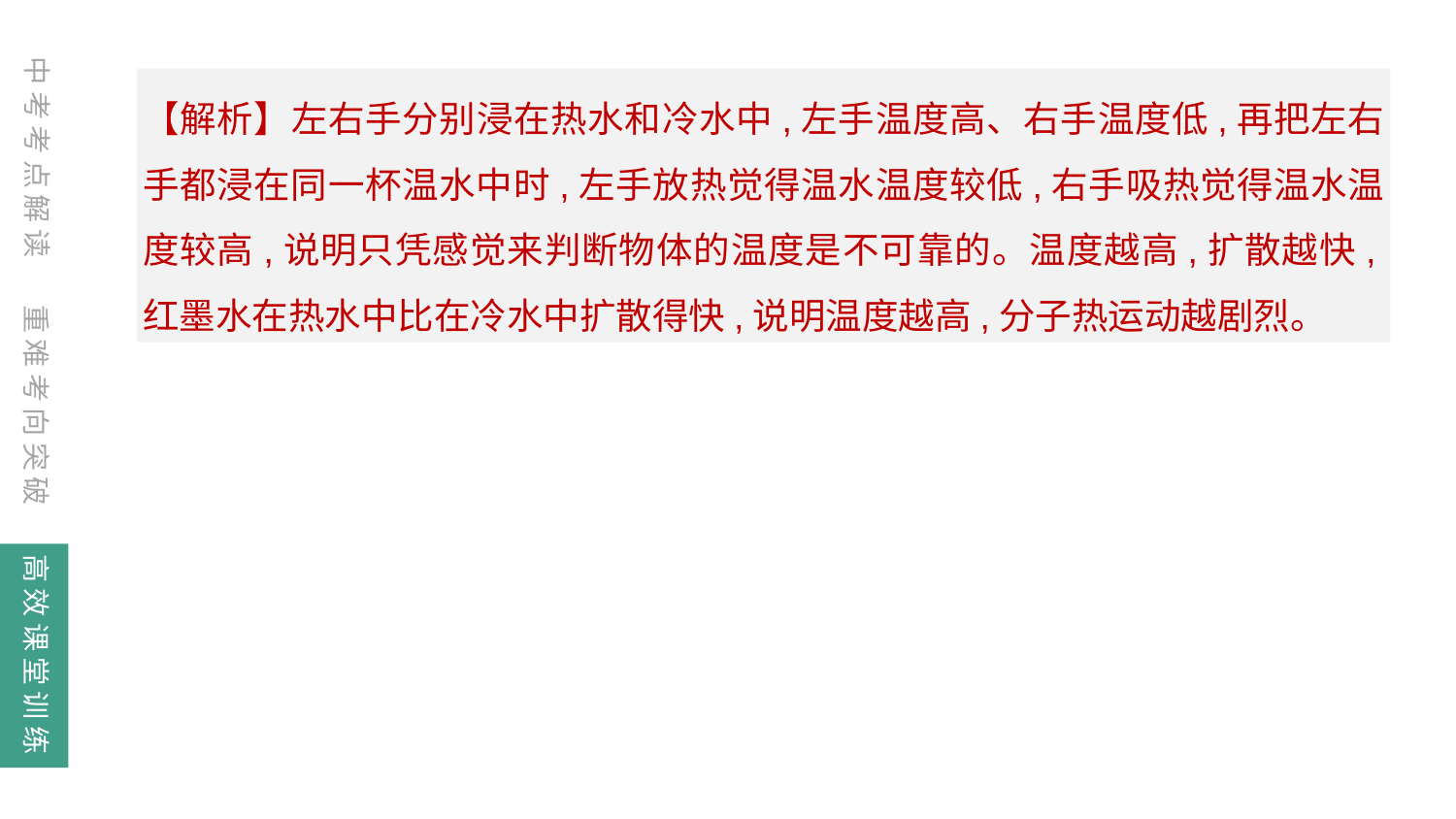

中考考点解读
【解析】左右手分别浸在热水和冷水中,左手温度高、右手温度低,再把左右手都浸在同一杯温水中时,左手放热觉得温水温度较低,右手吸热觉得温水温度较高,说明只凭感觉来判断物体的温度是不可靠的。温度越高,扩散越快,红墨水在热水中比在冷水中扩散得快,说明温度越高,分子热运动越剧烈。
重难考向突破
高效课堂训练